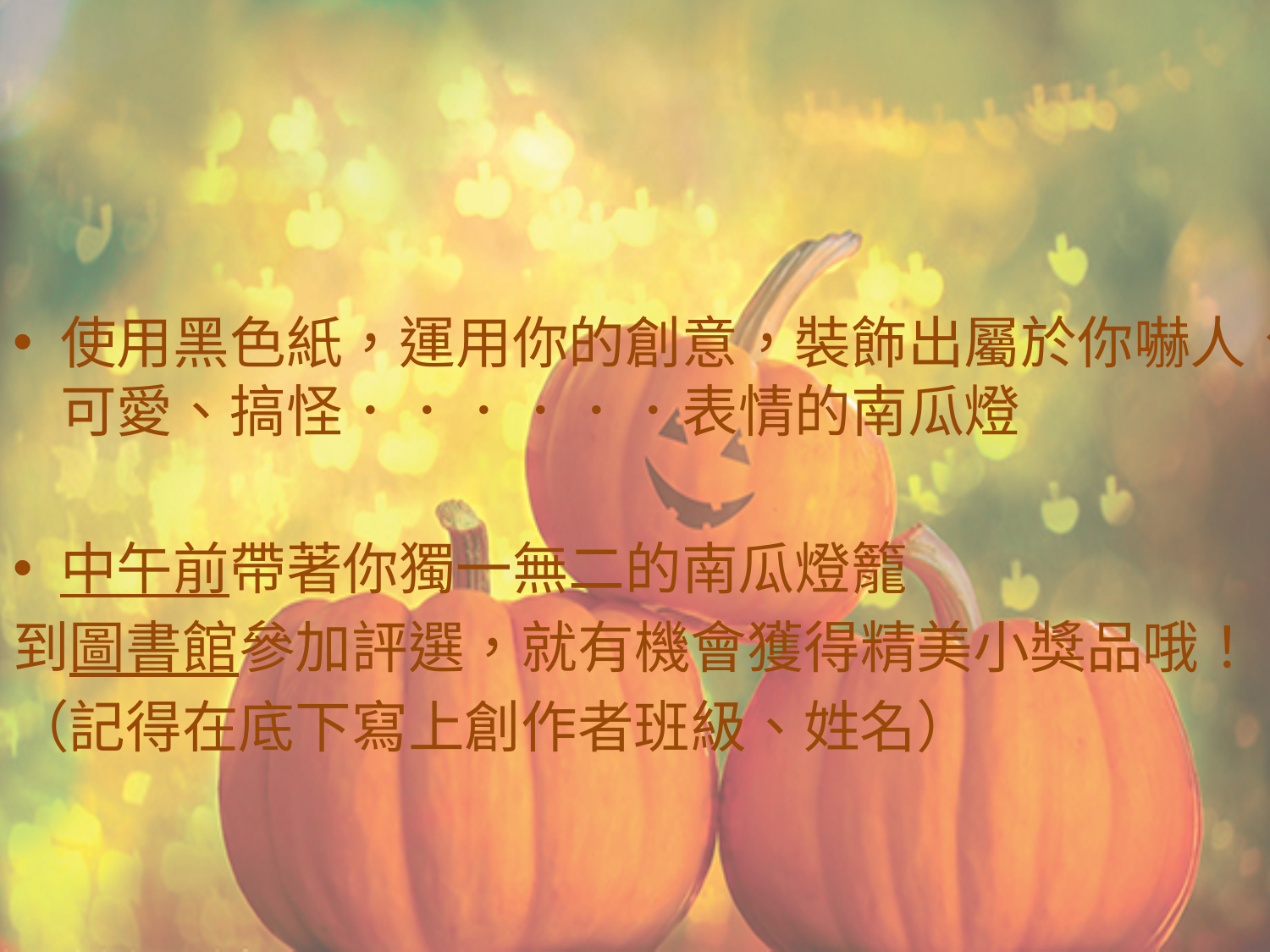

#

使用黑色紙，運用你的創意，裝飾出屬於你嚇人、可愛、搞怪．．．．．．表情的南瓜燈

中午前帶著你獨一無二的南瓜燈籠
到圖書館參加評選，就有機會獲得精美小獎品哦！
（記得在底下寫上創作者班級、姓名）